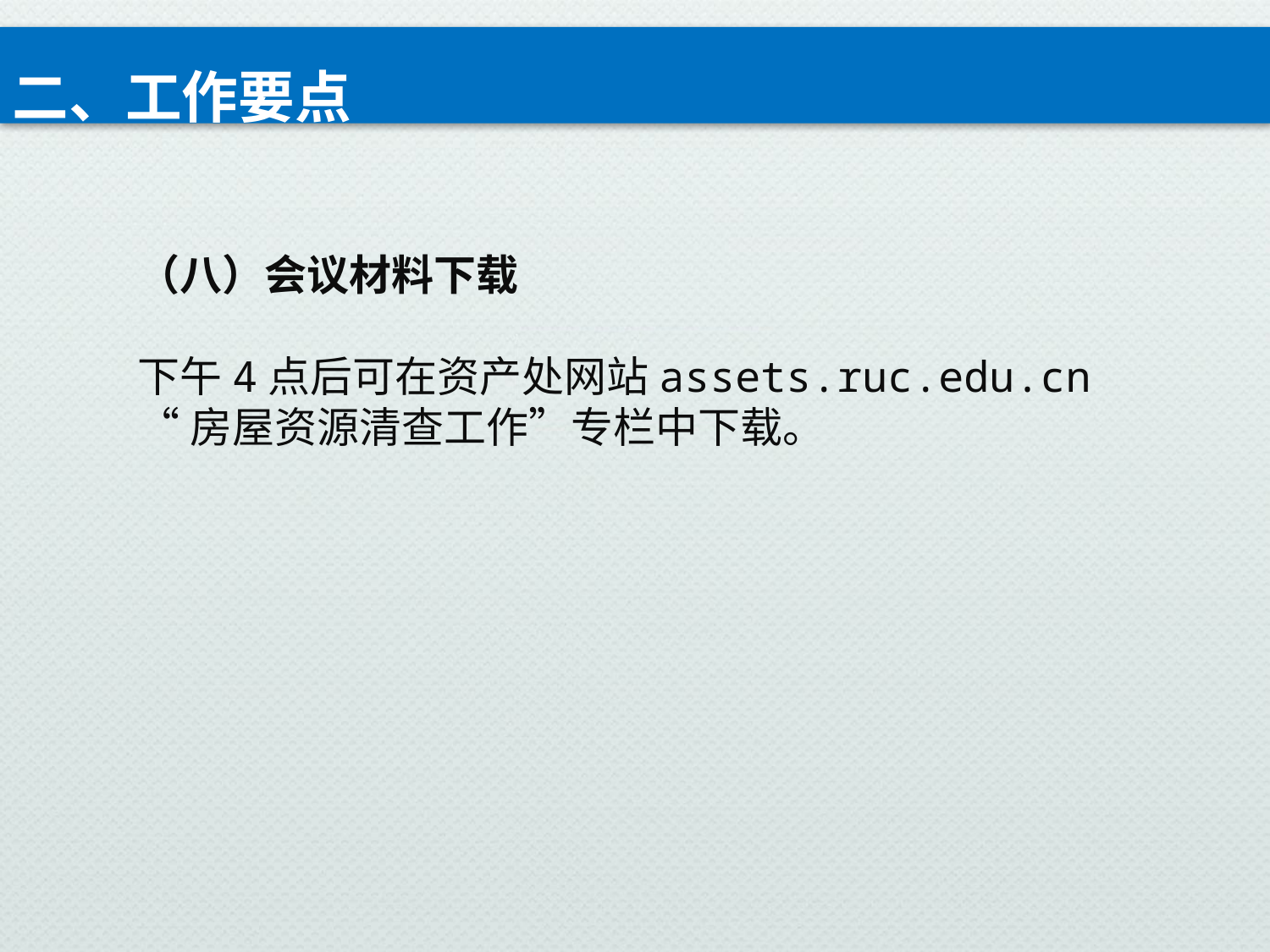

二、工作要点

（八）会议材料下载

下午4点后可在资产处网站assets.ruc.edu.cn
“房屋资源清查工作”专栏中下载。